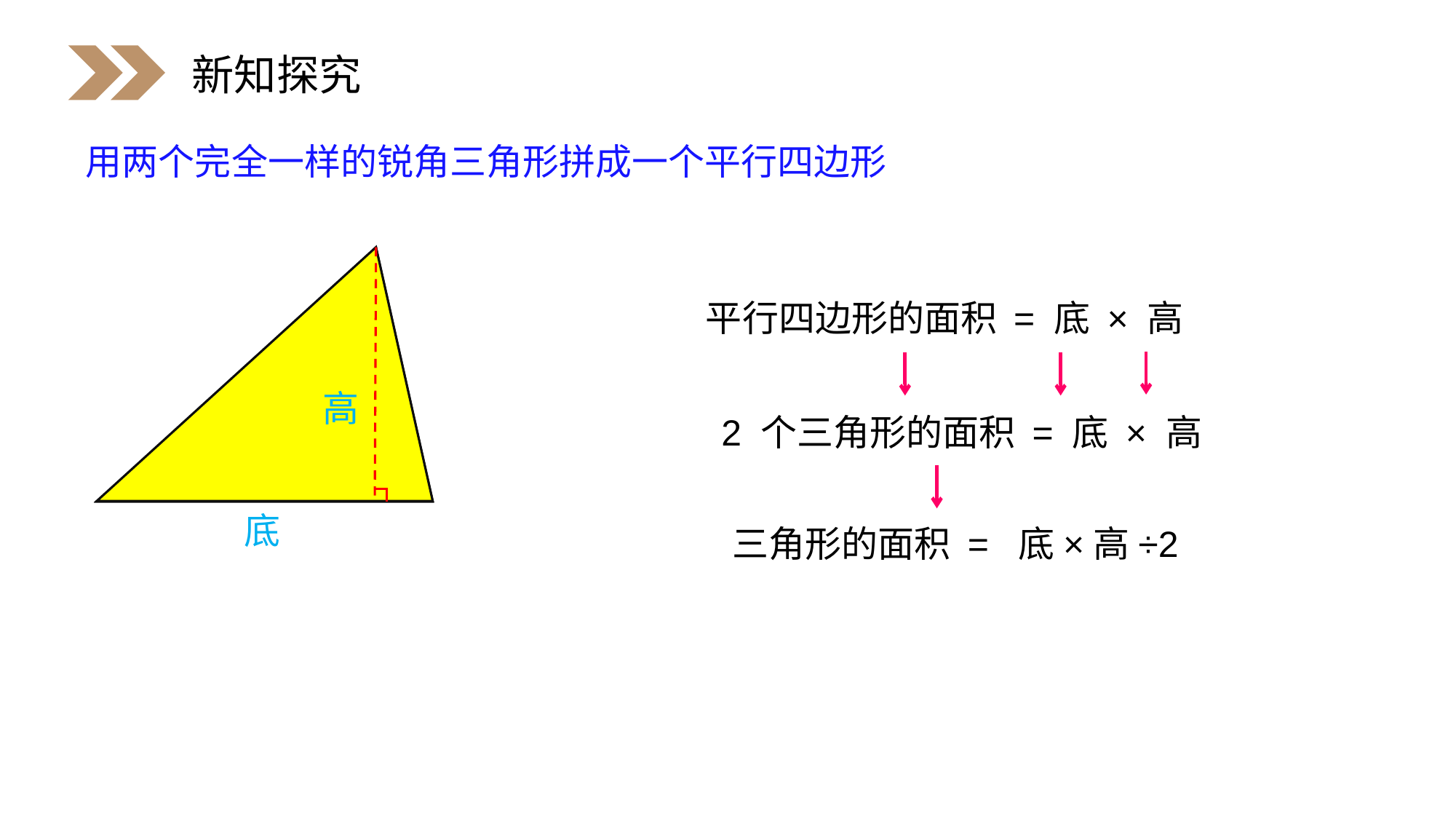

新知探究
用两个完全一样的锐角三角形拼成一个平行四边形

平行四边形的面积 = 底 × 高
高
2 个三角形的面积 = 底 × 高
三角形的面积 =  底×高÷2
底